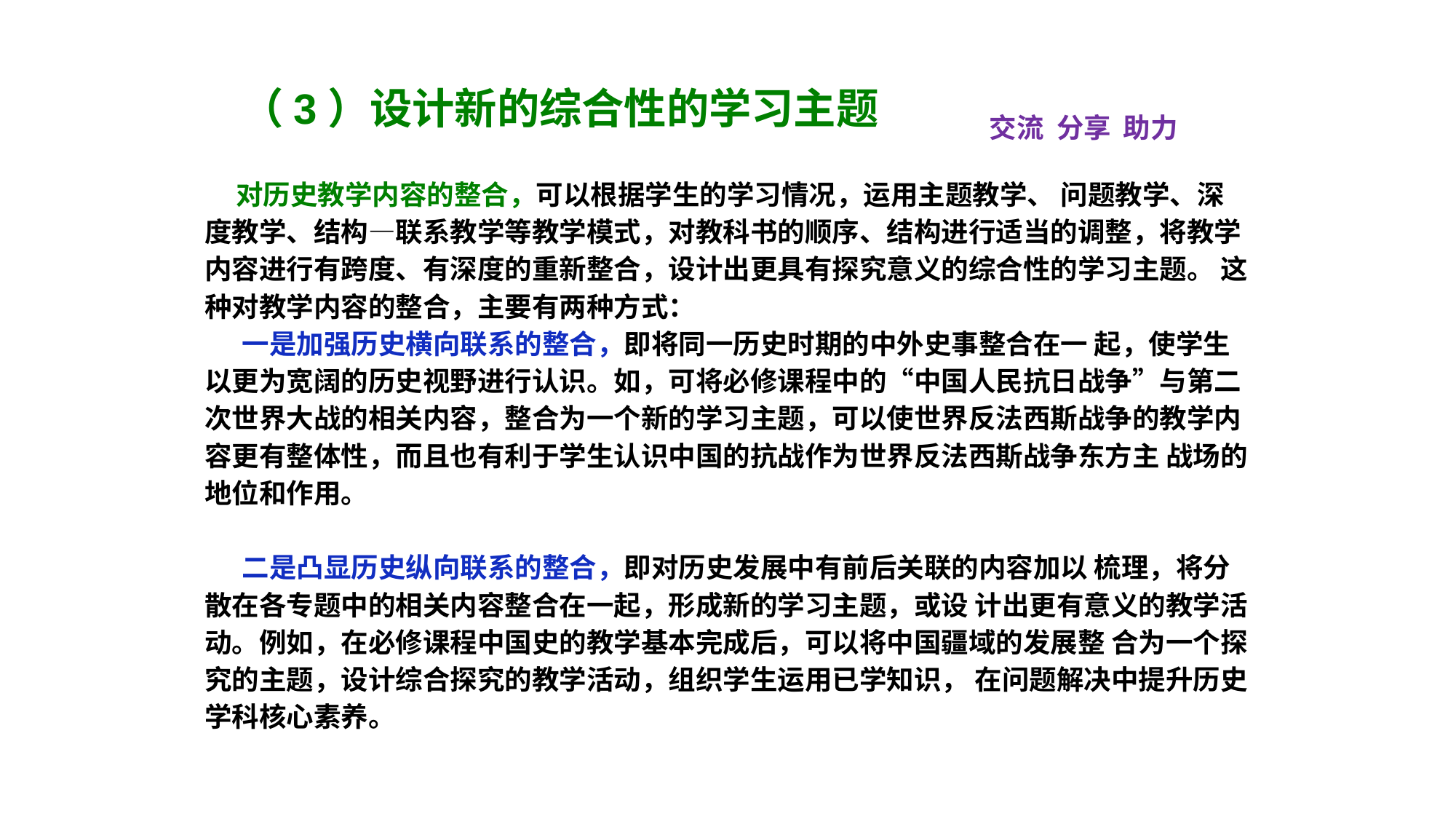

（3）设计新的综合性的学习主题
交流  分享  助力
    对历史教学内容的整合，可以根据学生的学习情况，运用主题教学、 问题教学、深度教学、结构—联系教学等教学模式，对教科书的顺序、结构进行适当的调整，将教学内容进行有跨度、有深度的重新整合，设计出更具有探究意义的综合性的学习主题。 这种对教学内容的整合，主要有两种方式：
     一是加强历史横向联系的整合，即将同一历史时期的中外史事整合在一 起，使学生以更为宽阔的历史视野进行认识。如，可将必修课程中的“中国人民抗日战争”与第二次世界大战的相关内容，整合为一个新的学习主题，可以使世界反法西斯战争的教学内容更有整体性，而且也有利于学生认识中国的抗战作为世界反法西斯战争东方主 战场的地位和作用。

     二是凸显历史纵向联系的整合，即对历史发展中有前后关联的内容加以 梳理，将分散在各专题中的相关内容整合在一起，形成新的学习主题，或设 计出更有意义的教学活动。例如，在必修课程中国史的教学基本完成后，可以将中国疆域的发展整 合为一个探究的主题，设计综合探究的教学活动，组织学生运用已学知识， 在问题解决中提升历史学科核心素养。